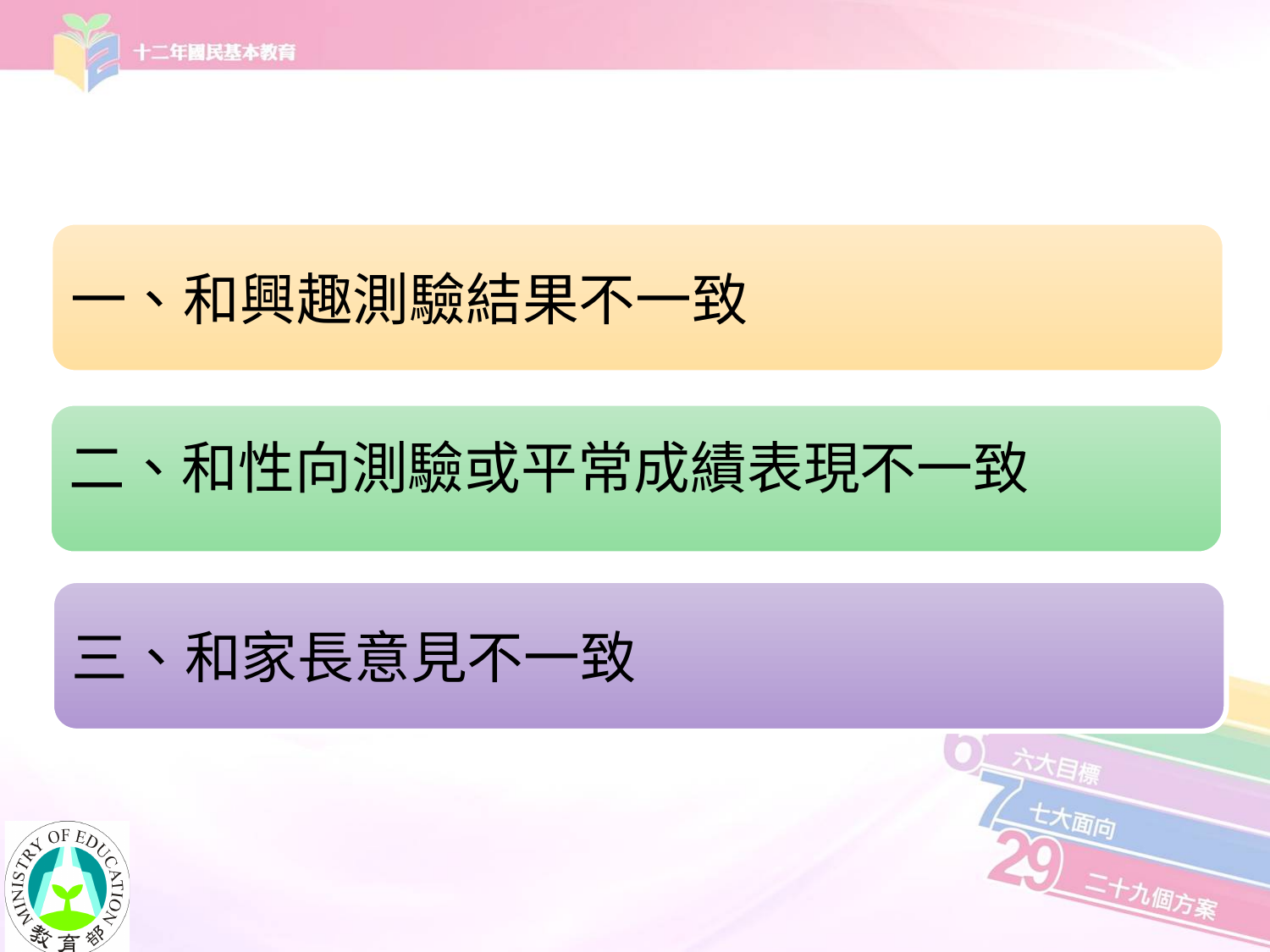

一、和興趣測驗結果不一致
二、和性向測驗或平常成績表現不一致
三、和家長意見不一致